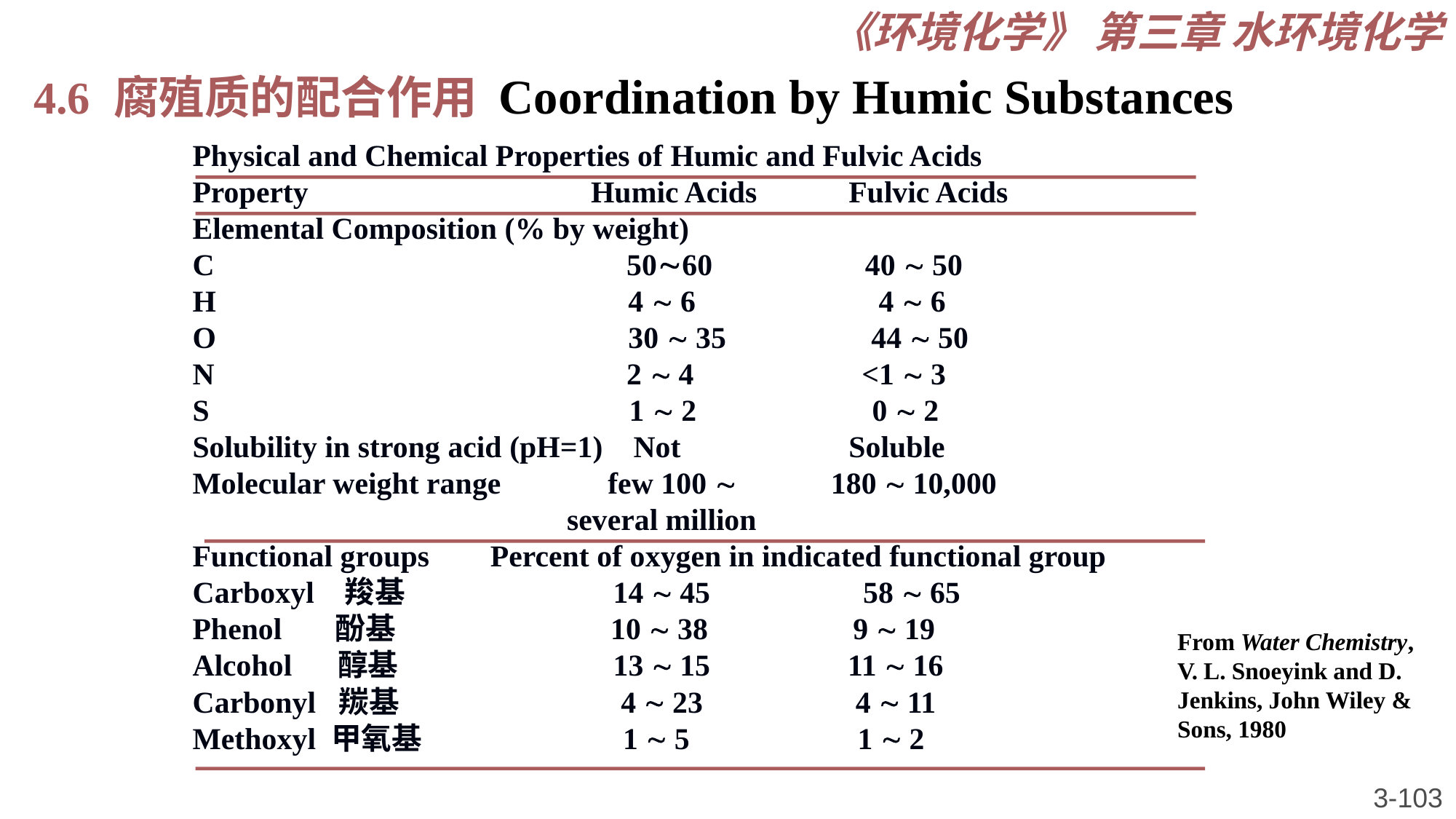

《环境化学》 第三章 水环境化学
4.6 腐殖质的配合作用 Coordination by Humic Substances

Physical and Chemical Properties of Humic and Fulvic Acids
Property                                     Humic Acids            Fulvic Acids
Elemental Composition (% by weight)
C                                                      50∼60                    40 ∼ 50
H                                                      4 ∼ 6                        4 ∼ 6
O                                                      30 ∼ 35                   44 ∼ 50
N                                                      2 ∼ 4                      <1 ∼ 3
S                                                       1 ∼ 2                       0 ∼ 2
Solubility in strong acid (pH=1)    Not                      Soluble
Molecular weight range              few 100 ∼             180 ∼ 10,000
                                                 several million
Functional groups        Percent of oxygen in indicated functional group Carboxyl   羧基                             14 ∼ 45                    58 ∼ 65
Phenol      酚基                              10 ∼ 38                   9 ∼ 19
Alcohol     醇基                              13 ∼ 15                  11 ∼ 16
Carbonyl  羰基                               4 ∼ 23                    4 ∼ 11
Methoxyl 甲氧基                            1 ∼ 5                      1 ∼ 2

From Water Chemistry, V. L. Snoeyink and D. Jenkins, John Wiley & Sons, 1980
3-103